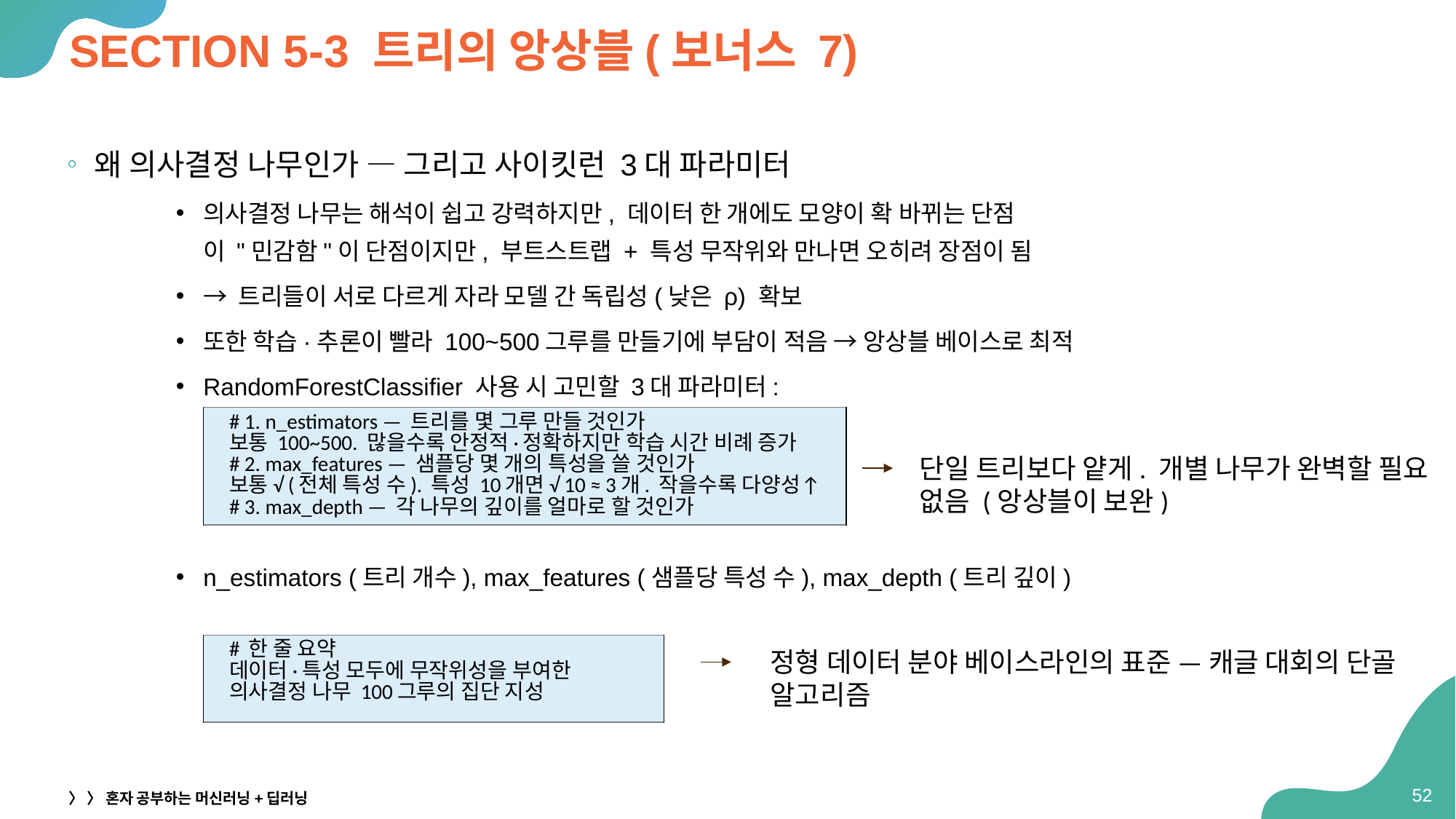

# SECTION 5-3 트리의 앙상블(보너스 7)
왜 의사결정 나무인가 — 그리고 사이킷런 3대 파라미터
의사결정 나무는 해석이 쉽고 강력하지만, 데이터 한 개에도 모양이 확 바뀌는 단점
이 "민감함"이 단점이지만, 부트스트랩 + 특성 무작위와 만나면 오히려 장점이 됨
→ 트리들이 서로 다르게 자라 모델 간 독립성(낮은 ρ) 확보
또한 학습·추론이 빨라 100~500그루를 만들기에 부담이 적음 → 앙상블 베이스로 최적
RandomForestClassifier 사용 시 고민할 3대 파라미터:

n_estimators (트리 개수), max_features (샘플당 특성 수), max_depth (트리 깊이)
| # 1. n\_estimators — 트리를 몇 그루 만들 것인가 보통 100~500. 많을수록 안정적·정확하지만 학습 시간 비례 증가 # 2. max\_features — 샘플당 몇 개의 특성을 쓸 것인가 보통 √(전체 특성 수). 특성 10개면 √10 ≈ 3개. 작을수록 다양성↑ # 3. max\_depth — 각 나무의 깊이를 얼마로 할 것인가 |
| --- |
단일 트리보다 얕게. 개별 나무가 완벽할 필요 없음 (앙상블이 보완)
| # 한 줄 요약 데이터·특성 모두에 무작위성을 부여한 의사결정 나무 100그루의 집단 지성 |
| --- |
정형 데이터 분야 베이스라인의 표준 — 캐글 대회의 단골 알고리즘
52
〉 〉 혼자 공부하는 머신러닝+딥러닝